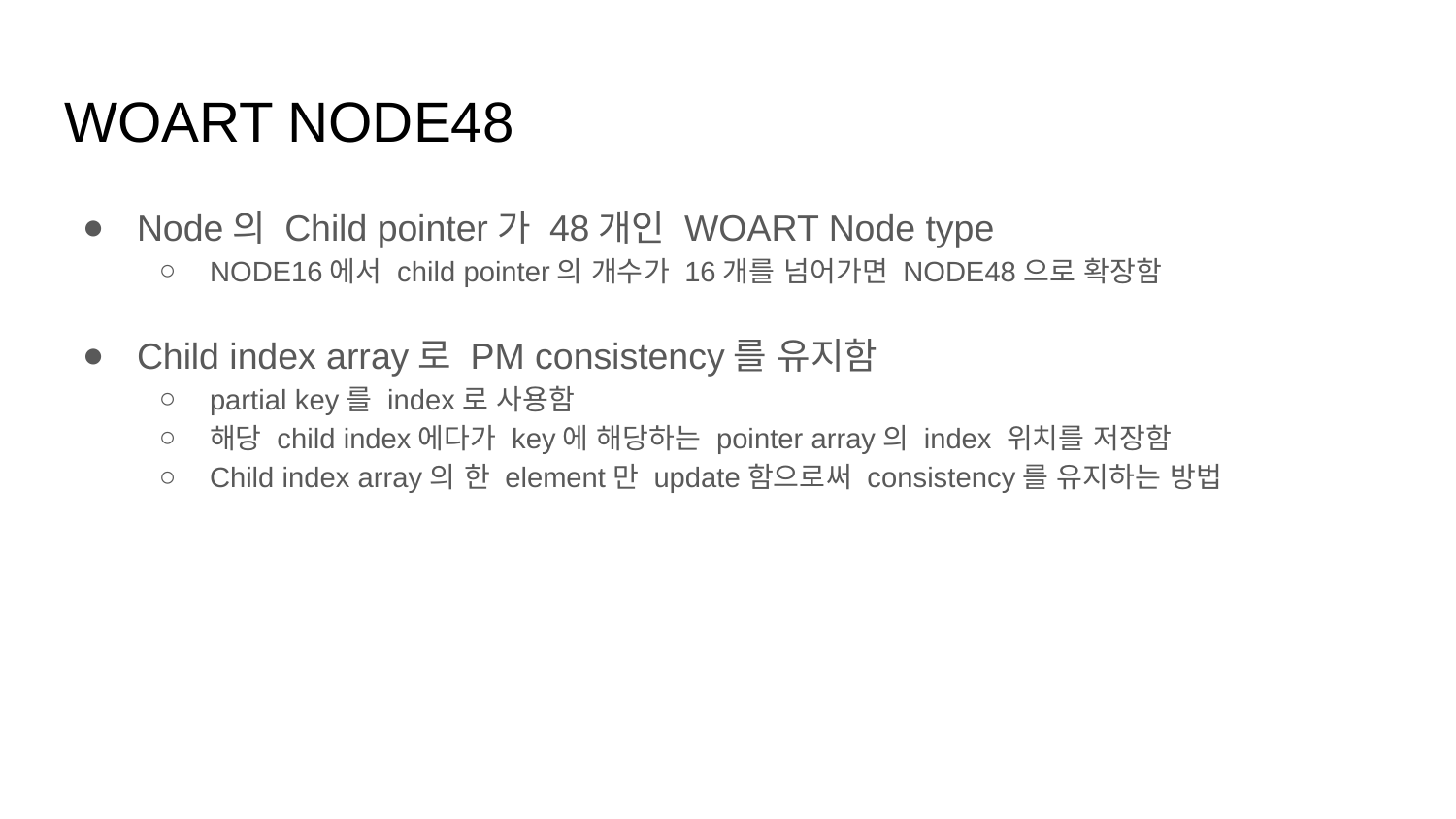

# WOART NODE48
Node의 Child pointer가 48개인 WOART Node type
NODE16에서 child pointer의 개수가 16개를 넘어가면 NODE48으로 확장함
Child index array로 PM consistency를 유지함
partial key를 index로 사용함
해당 child index에다가 key에 해당하는 pointer array의 index 위치를 저장함
Child index array의 한 element만 update함으로써 consistency를 유지하는 방법